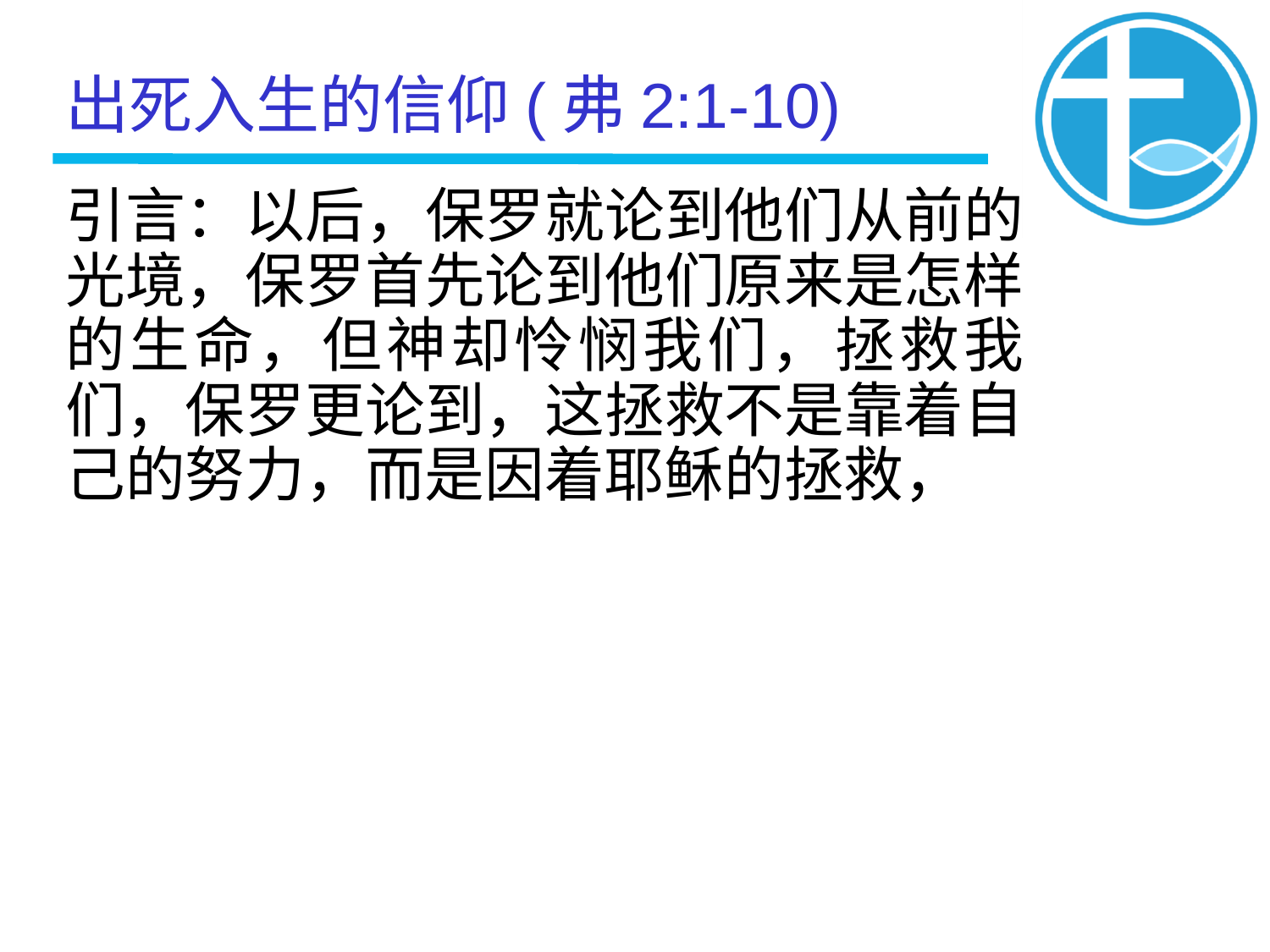

出死入生的信仰(弗2:1-10)
引言：以后，保罗就论到他们从前的光境，保罗首先论到他们原来是怎样的生命，但神却怜悯我们，拯救我们，保罗更论到，这拯救不是靠着自己的努力，而是因着耶稣的拯救，